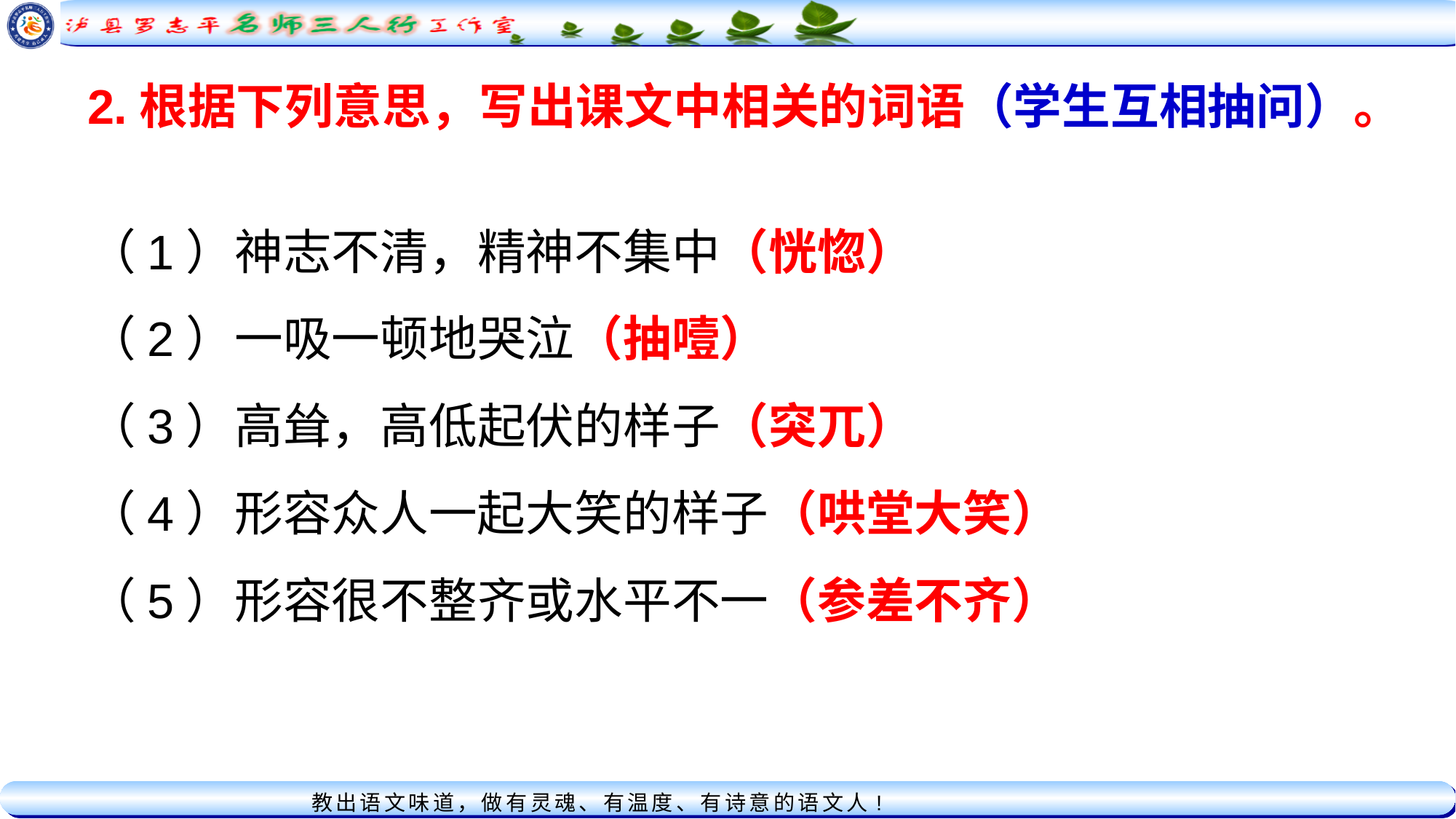

2.根据下列意思，写出课文中相关的词语（学生互相抽问）。

（1）神志不清，精神不集中（恍惚）
（2）一吸一顿地哭泣（抽噎）
（3）高耸，高低起伏的样子（突兀）
（4）形容众人一起大笑的样子（哄堂大笑）
（5）形容很不整齐或水平不一（参差不齐）